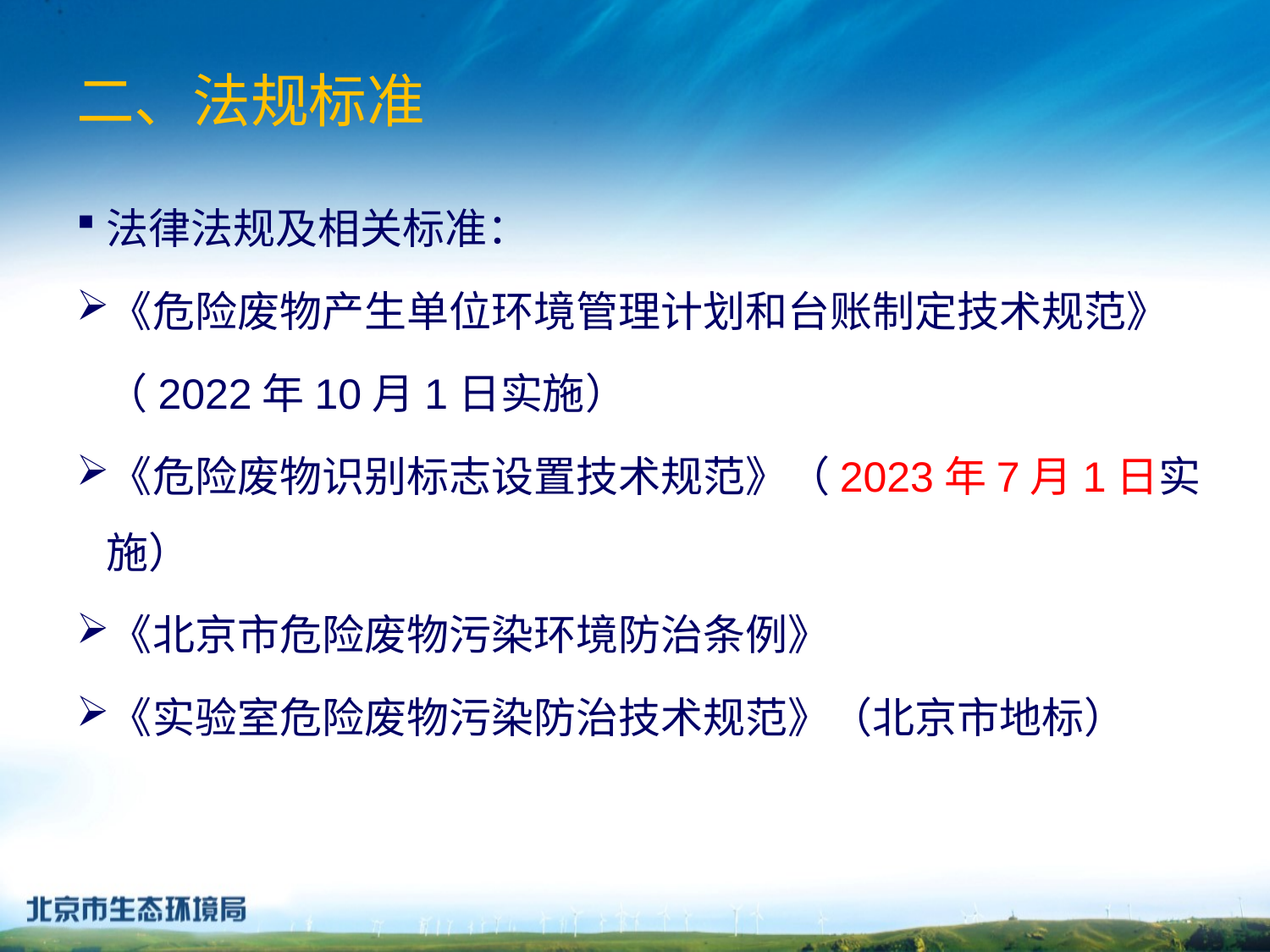

# 二、法规标准
法律法规及相关标准：
《危险废物产生单位环境管理计划和台账制定技术规范》
  （2022年10月1日实施）
《危险废物识别标志设置技术规范》（2023年7月1日实施）
《北京市危险废物污染环境防治条例》
《实验室危险废物污染防治技术规范》（北京市地标）